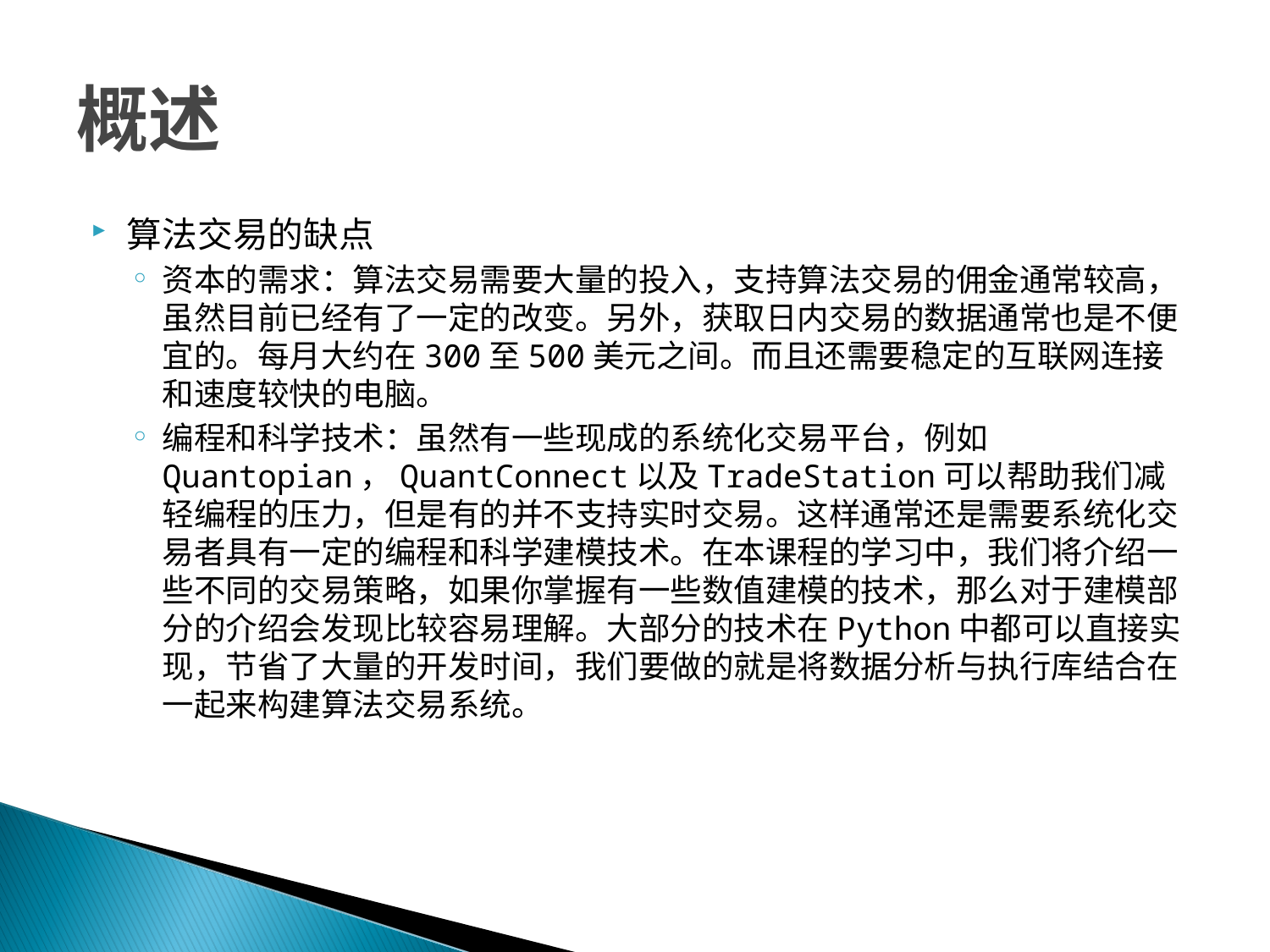

# 概述
算法交易的缺点
资本的需求：算法交易需要大量的投入，支持算法交易的佣金通常较高，虽然目前已经有了一定的改变。另外，获取日内交易的数据通常也是不便宜的。每月大约在300至500美元之间。而且还需要稳定的互联网连接和速度较快的电脑。
编程和科学技术：虽然有一些现成的系统化交易平台，例如Quantopian，QuantConnect以及TradeStation可以帮助我们减轻编程的压力，但是有的并不支持实时交易。这样通常还是需要系统化交易者具有一定的编程和科学建模技术。在本课程的学习中，我们将介绍一些不同的交易策略，如果你掌握有一些数值建模的技术，那么对于建模部分的介绍会发现比较容易理解。大部分的技术在Python中都可以直接实现，节省了大量的开发时间，我们要做的就是将数据分析与执行库结合在一起来构建算法交易系统。